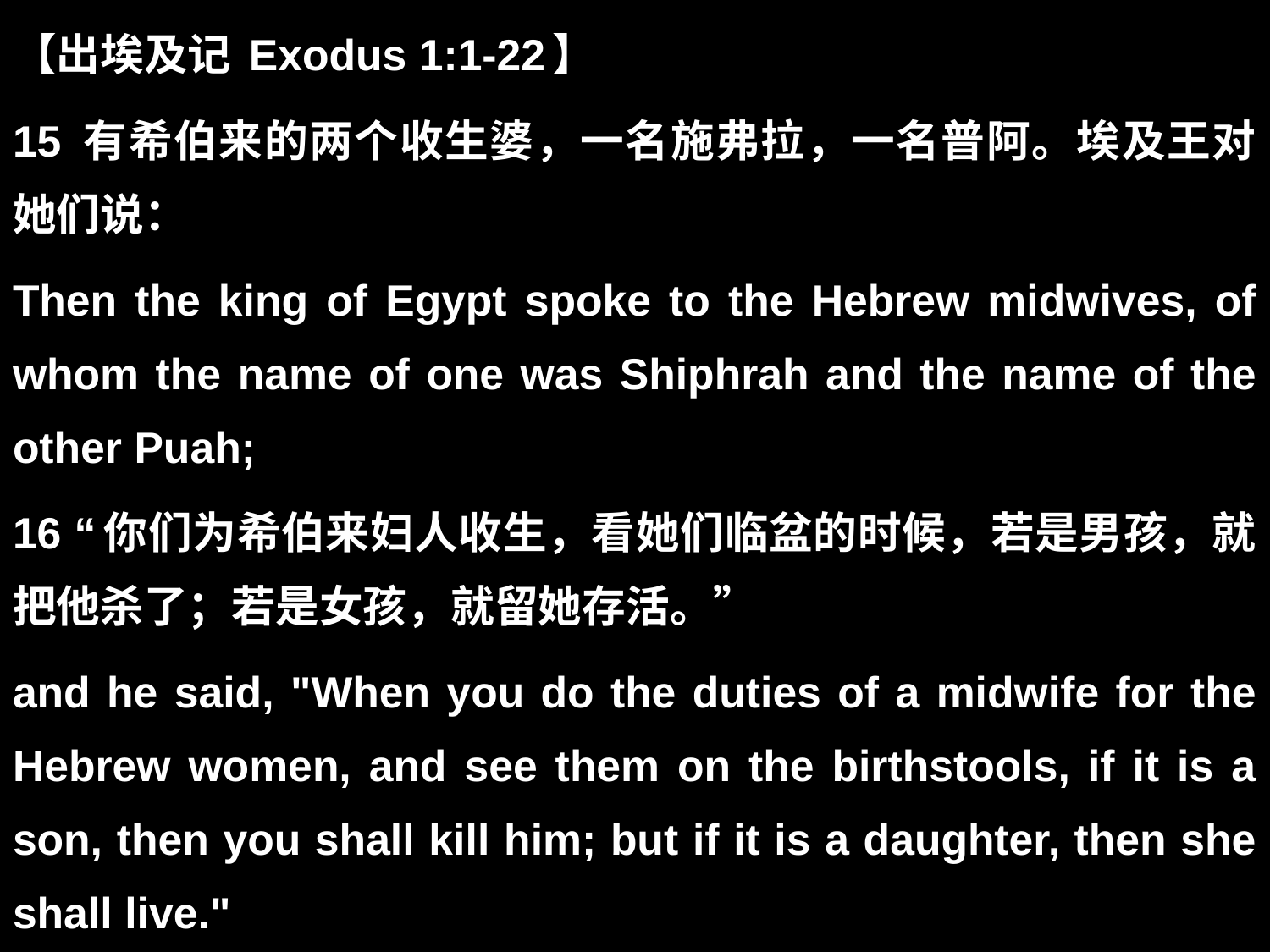

【出埃及记 Exodus 1:1-22】
15 有希伯来的两个收生婆，一名施弗拉，一名普阿。埃及王对她们说：
Then the king of Egypt spoke to the Hebrew midwives, of whom the name of one was Shiphrah and the name of the other Puah;
16 “你们为希伯来妇人收生，看她们临盆的时候，若是男孩，就把他杀了；若是女孩，就留她存活。”
and he said, "When you do the duties of a midwife for the Hebrew women, and see them on the birthstools, if it is a son, then you shall kill him; but if it is a daughter, then she shall live."